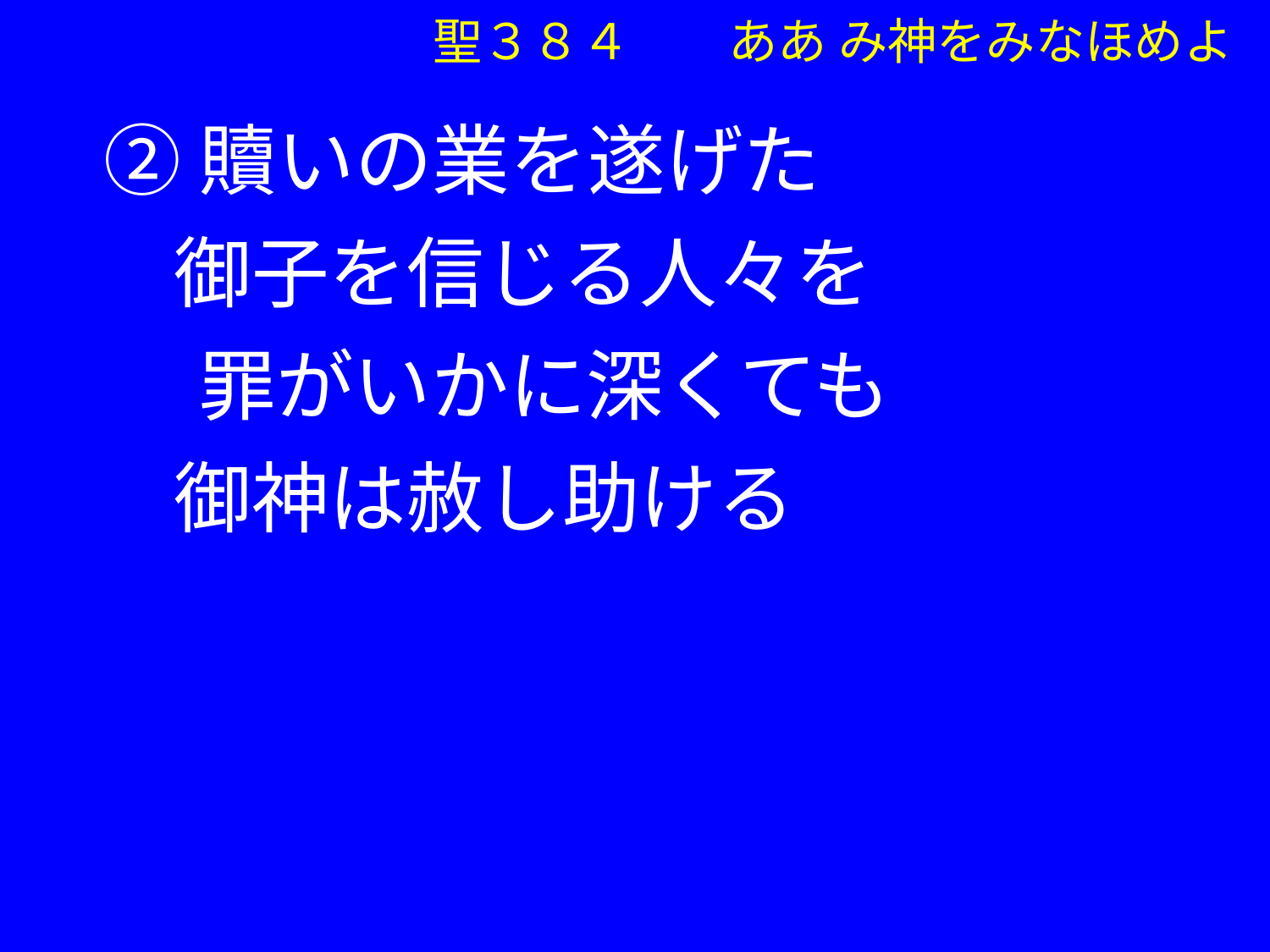

②贖いの業を遂げた
   御子を信じる人々を
　 罪がいかに深くても
   御神は赦し助ける

聖３８４　　ああ み神をみなほめよ